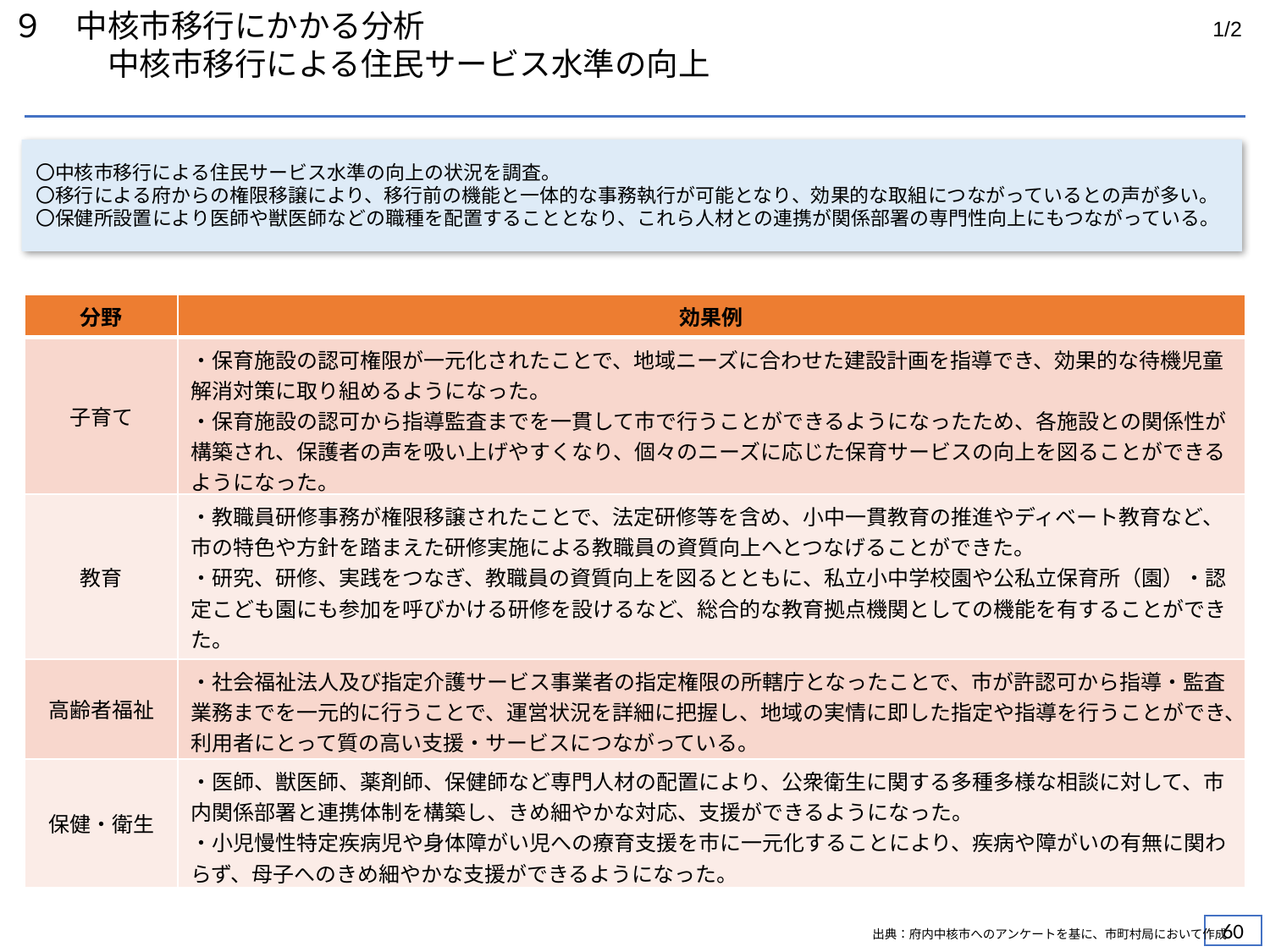

９　中核市移行にかかる分析
　　　中核市移行による住民サービス水準の向上
1/2
〇中核市移行による住民サービス水準の向上の状況を調査。
〇移行による府からの権限移譲により、移行前の機能と一体的な事務執行が可能となり、効果的な取組につながっているとの声が多い。
〇保健所設置により医師や獣医師などの職種を配置することとなり、これら人材との連携が関係部署の専門性向上にもつながっている。
| 分野 | 効果例 |
| --- | --- |
| 子育て | ・保育施設の認可権限が一元化されたことで、地域ニーズに合わせた建設計画を指導でき、効果的な待機児童解消対策に取り組めるようになった。 ・保育施設の認可から指導監査までを一貫して市で行うことができるようになったため、各施設との関係性が構築され、保護者の声を吸い上げやすくなり、個々のニーズに応じた保育サービスの向上を図ることができるようになった。 |
| 教育 | ・教職員研修事務が権限移譲されたことで、法定研修等を含め、小中一貫教育の推進やディベート教育など、市の特色や方針を踏まえた研修実施による教職員の資質向上へとつなげることができた。 ・研究、研修、実践をつなぎ、教職員の資質向上を図るとともに、私立小中学校園や公私立保育所（園）・認定こども園にも参加を呼びかける研修を設けるなど、総合的な教育拠点機関としての機能を有することができた。 ・他市とも連携・交流を図り、義務教育の更なる質の向上に努めることができた。 |
| 高齢者福祉 | ・社会福祉法人及び指定介護サービス事業者の指定権限の所轄庁となったことで、市が許認可から指導・監査業務までを一元的に行うことで、運営状況を詳細に把握し、地域の実情に即した指定や指導を行うことができ、利用者にとって質の高い支援・サービスにつながっている。 |
| 保健・衛生 | ・医師、獣医師、薬剤師、保健師など専門人材の配置により、公衆衛生に関する多種多様な相談に対して、市内関係部署と連携体制を構築し、きめ細やかな対応、支援ができるようになった。 ・小児慢性特定疾病児や身体障がい児への療育支援を市に一元化することにより、疾病や障がいの有無に関わらず、母子へのきめ細やかな支援ができるようになった。 |
60
出典：府内中核市へのアンケートを基に、市町村局において作成